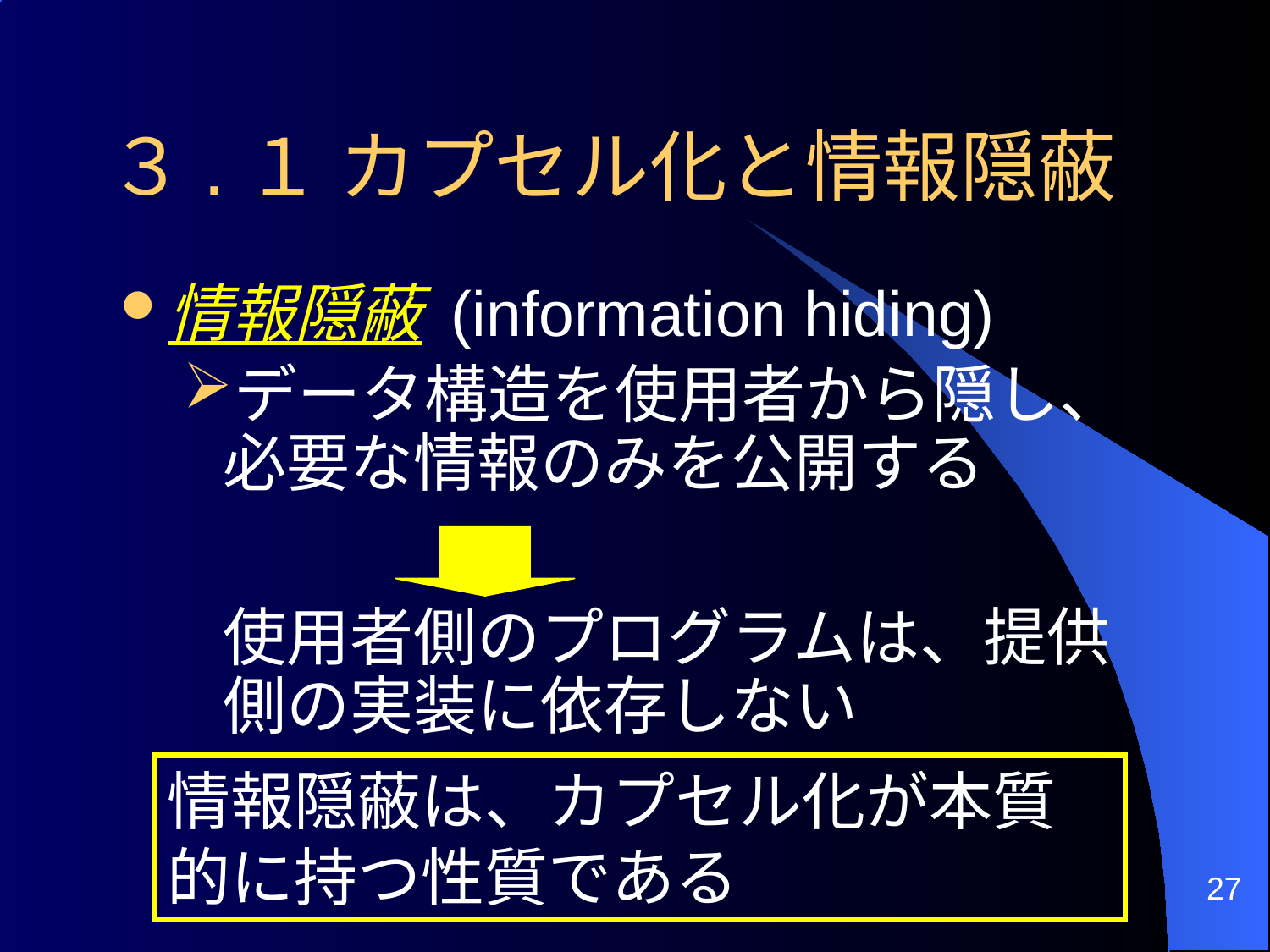

# ３.１ カプセル化と情報隠蔽
情報隠蔽 (information hiding)
データ構造を使用者から隠し、必要な情報のみを公開する

	使用者側のプログラムは、提供側の実装に依存しない

情報隠蔽は、カプセル化が本質的に持つ性質である
27